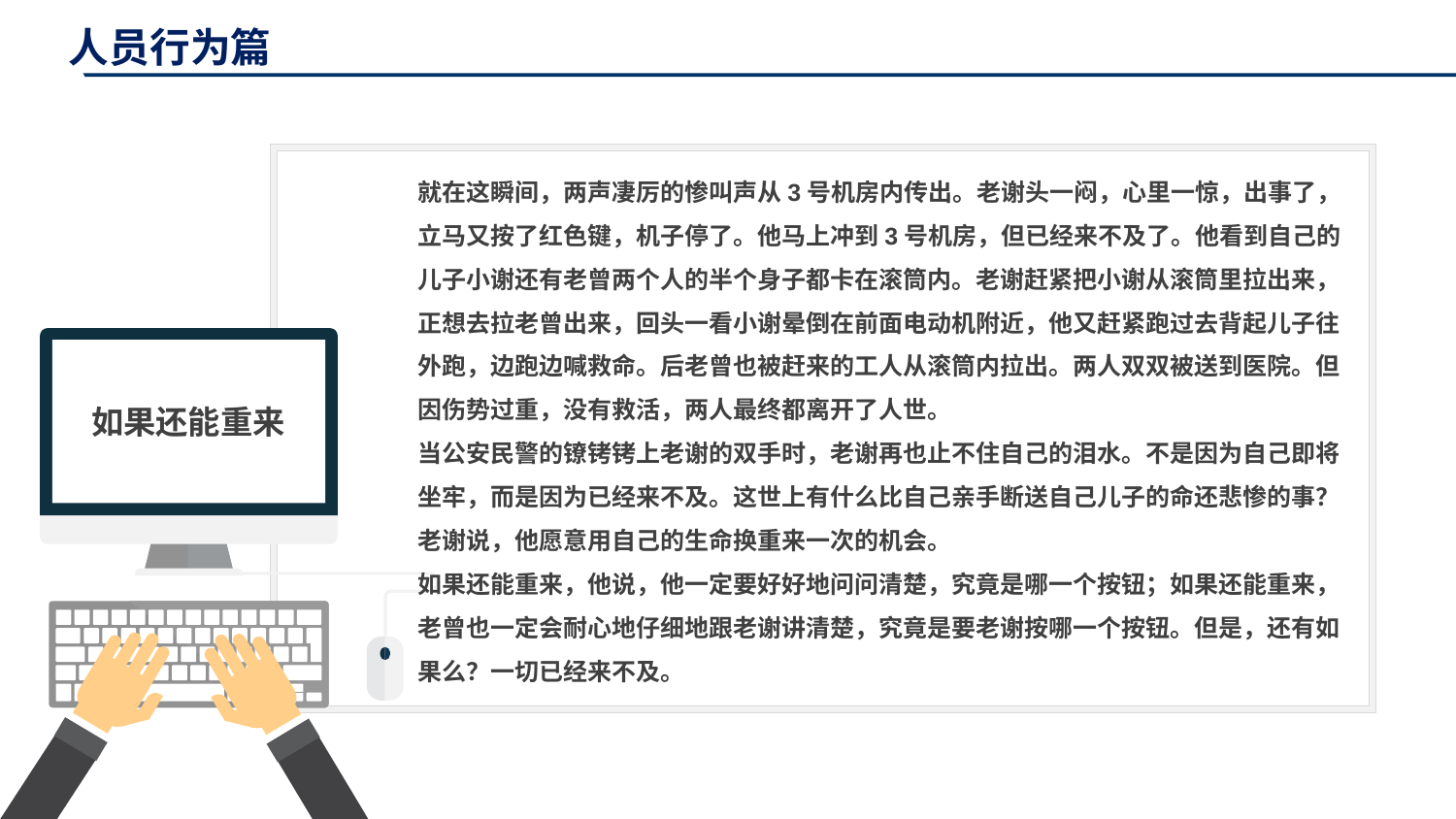

人员行为篇

就在这瞬间，两声凄厉的惨叫声从3号机房内传出。老谢头一闷，心里一惊，出事了，立马又按了红色键，机子停了。他马上冲到3号机房，但已经来不及了。他看到自己的儿子小谢还有老曾两个人的半个身子都卡在滚筒内。老谢赶紧把小谢从滚筒里拉出来，正想去拉老曾出来，回头一看小谢晕倒在前面电动机附近，他又赶紧跑过去背起儿子往外跑，边跑边喊救命。后老曾也被赶来的工人从滚筒内拉出。两人双双被送到医院。但因伤势过重，没有救活，两人最终都离开了人世。
当公安民警的镣铐铐上老谢的双手时，老谢再也止不住自己的泪水。不是因为自己即将坐牢，而是因为已经来不及。这世上有什么比自己亲手断送自己儿子的命还悲惨的事？老谢说，他愿意用自己的生命换重来一次的机会。
如果还能重来，他说，他一定要好好地问问清楚，究竟是哪一个按钮；如果还能重来，老曾也一定会耐心地仔细地跟老谢讲清楚，究竟是要老谢按哪一个按钮。但是，还有如果么？一切已经来不及。

如果还能重来